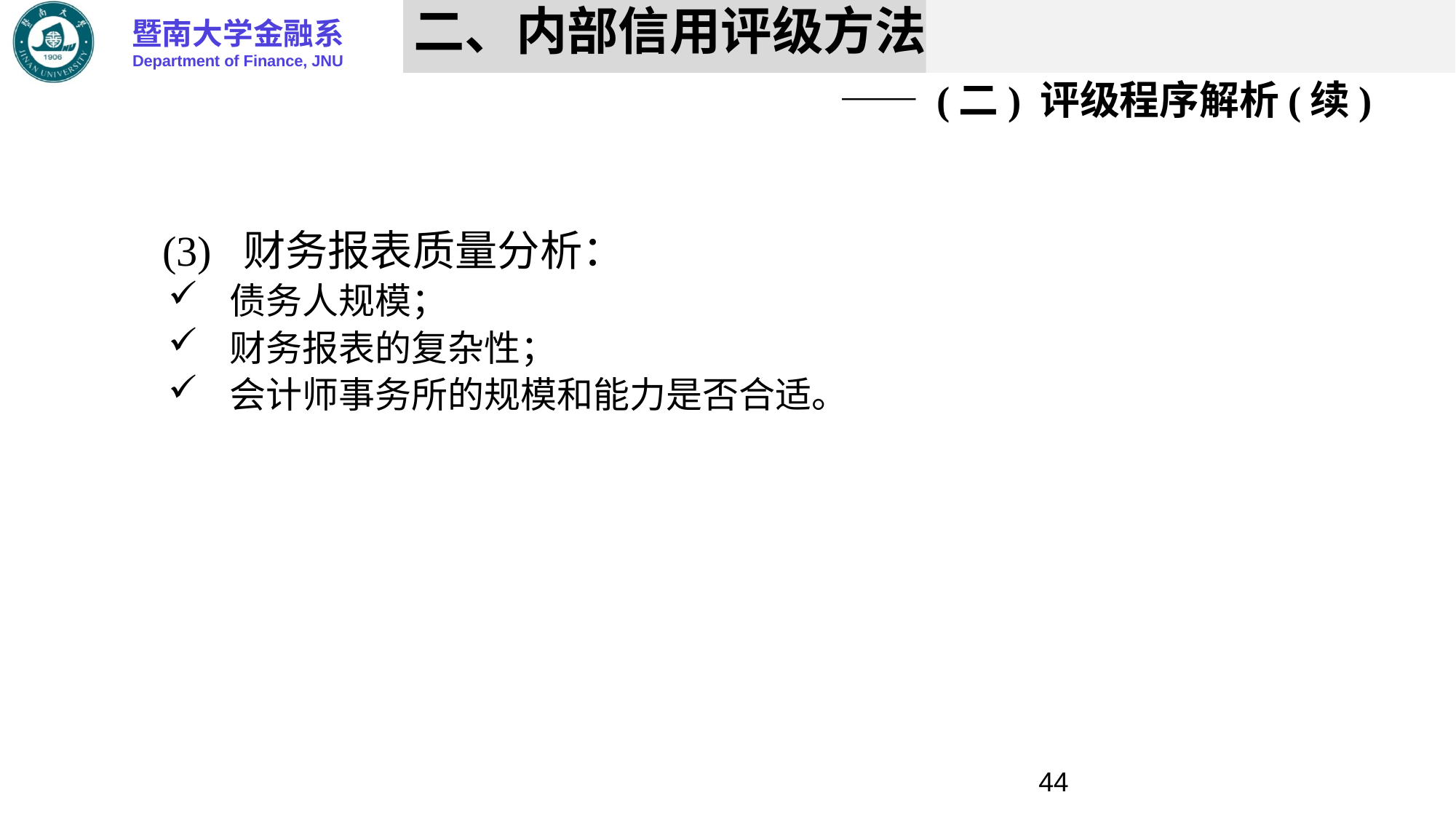

# 二、内部信用评级方法 —— (二) 评级程序解析(续)
	(3)  财务报表质量分析：
债务人规模；
财务报表的复杂性；
会计师事务所的规模和能力是否合适。

44